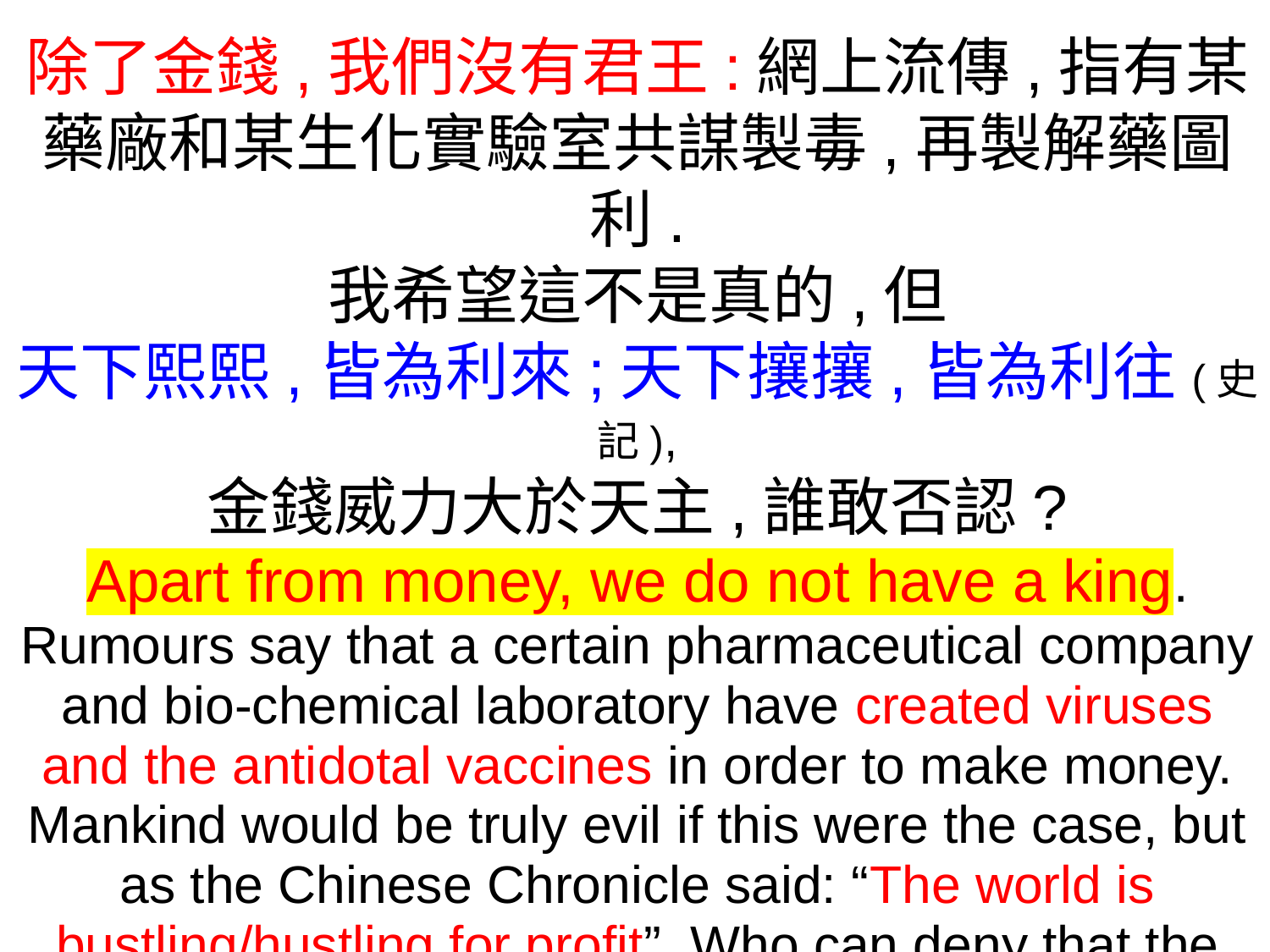

除了金錢,我們沒有君王:網上流傳,指有某藥廠和某生化實驗室共謀製毒,再製解藥圖利.
我希望這不是真的,但
天下熙熙,皆為利來;天下攘攘,皆為利往(史記),
金錢威力大於天主,誰敢否認?
Apart from money, we do not have a king. Rumours say that a certain pharmaceutical company and bio-chemical laboratory have created viruses and the antidotal vaccines in order to make money. Mankind would be truly evil if this were the case, but as the Chinese Chronicle said: “The world is bustling/hustling for profit”. Who can deny that the power of money has greater attraction than God?